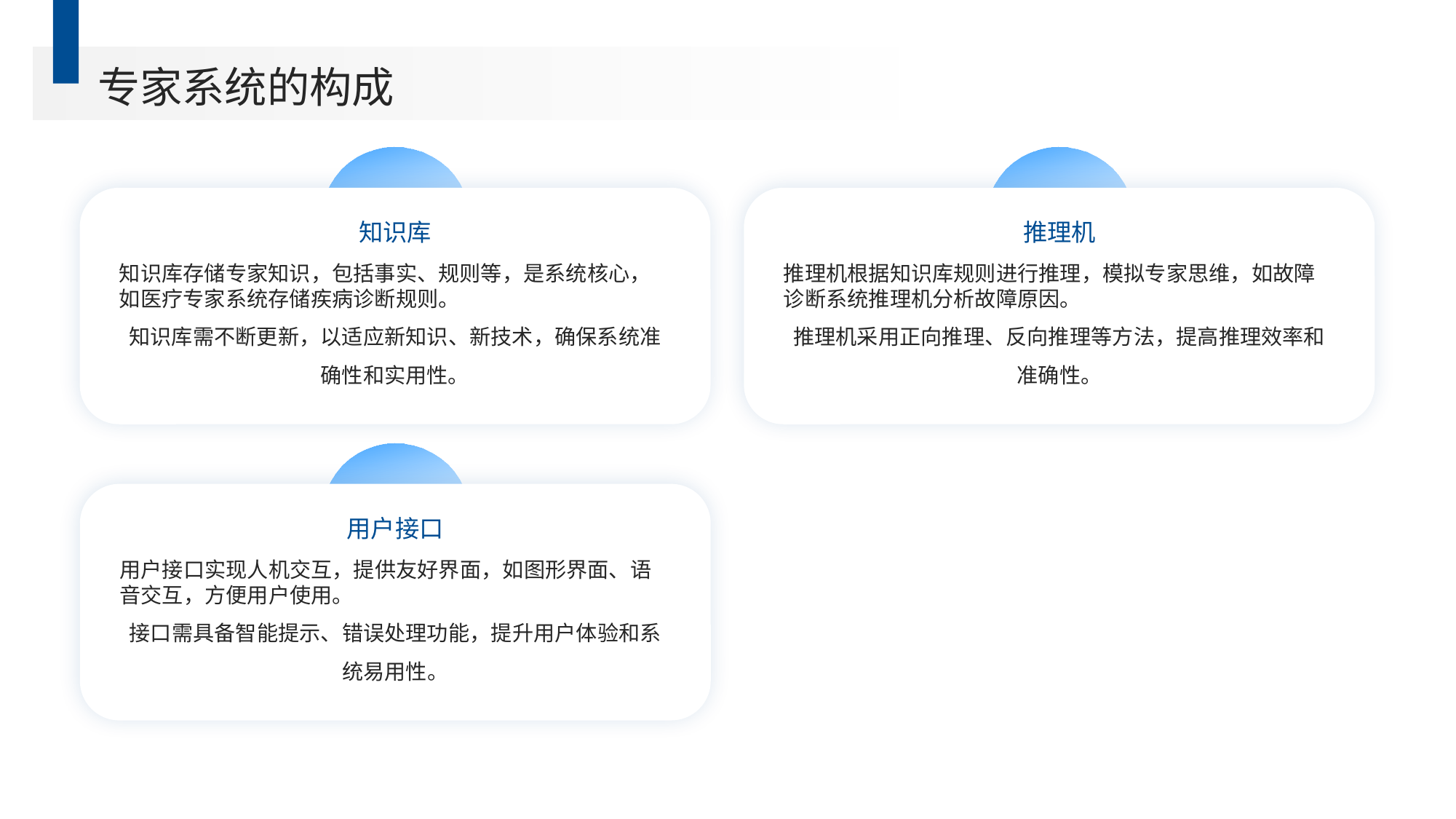

专家系统的构成

知识库
推理机
知识库存储专家知识，包括事实、规则等，是系统核心，如医疗专家系统存储疾病诊断规则。
知识库需不断更新，以适应新知识、新技术，确保系统准确性和实用性。
推理机根据知识库规则进行推理，模拟专家思维，如故障诊断系统推理机分析故障原因。
推理机采用正向推理、反向推理等方法，提高推理效率和准确性。

用户接口
用户接口实现人机交互，提供友好界面，如图形界面、语音交互，方便用户使用。
接口需具备智能提示、错误处理功能，提升用户体验和系统易用性。